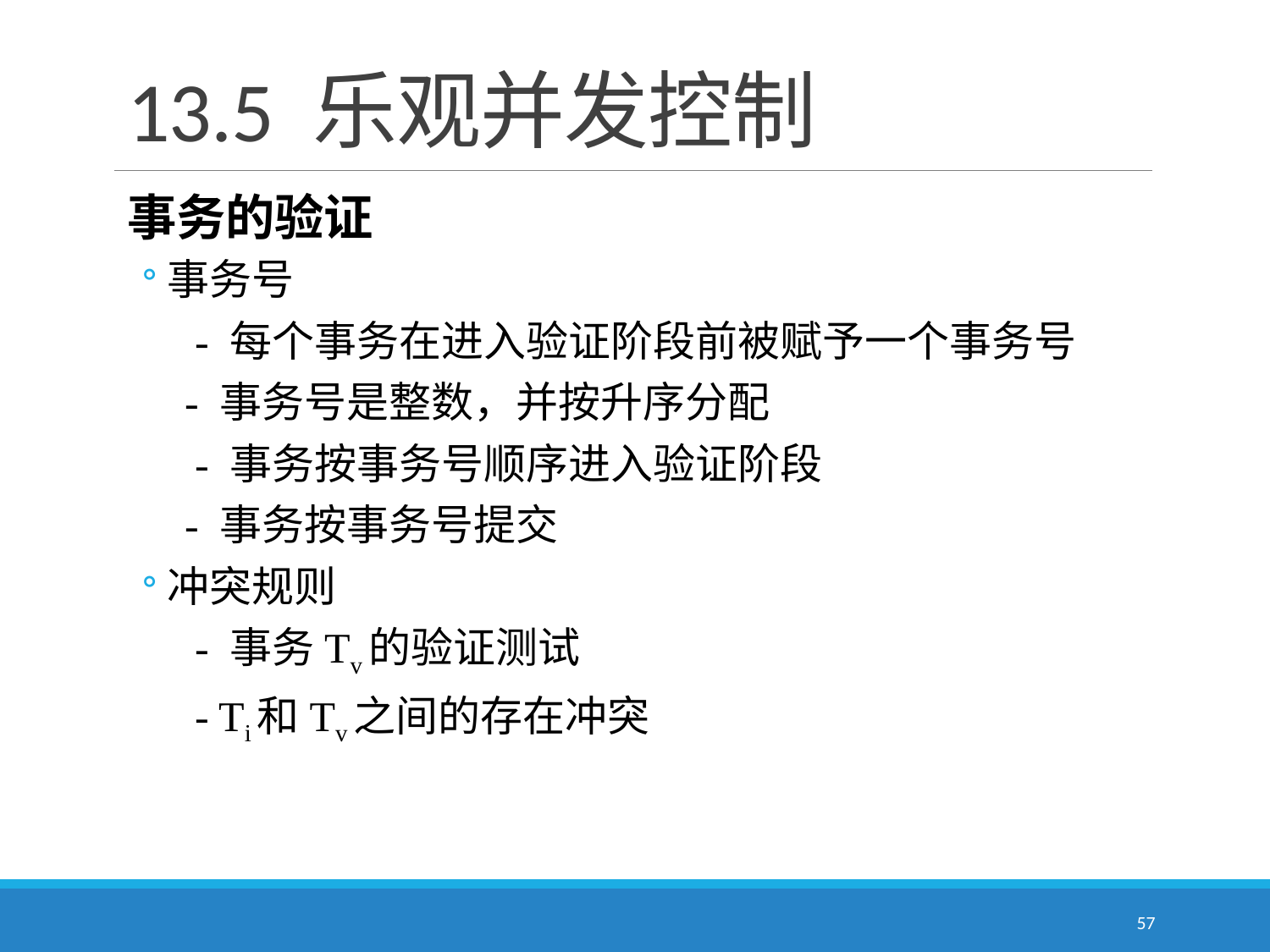

# 13.5 乐观并发控制
事务的验证
事务号
　- 每个事务在进入验证阶段前被赋予一个事务号
    - 事务号是整数，并按升序分配
　- 事务按事务号顺序进入验证阶段
    - 事务按事务号提交
冲突规则
　- 事务Tv的验证测试
　- Ti和Tv之间的存在冲突

57